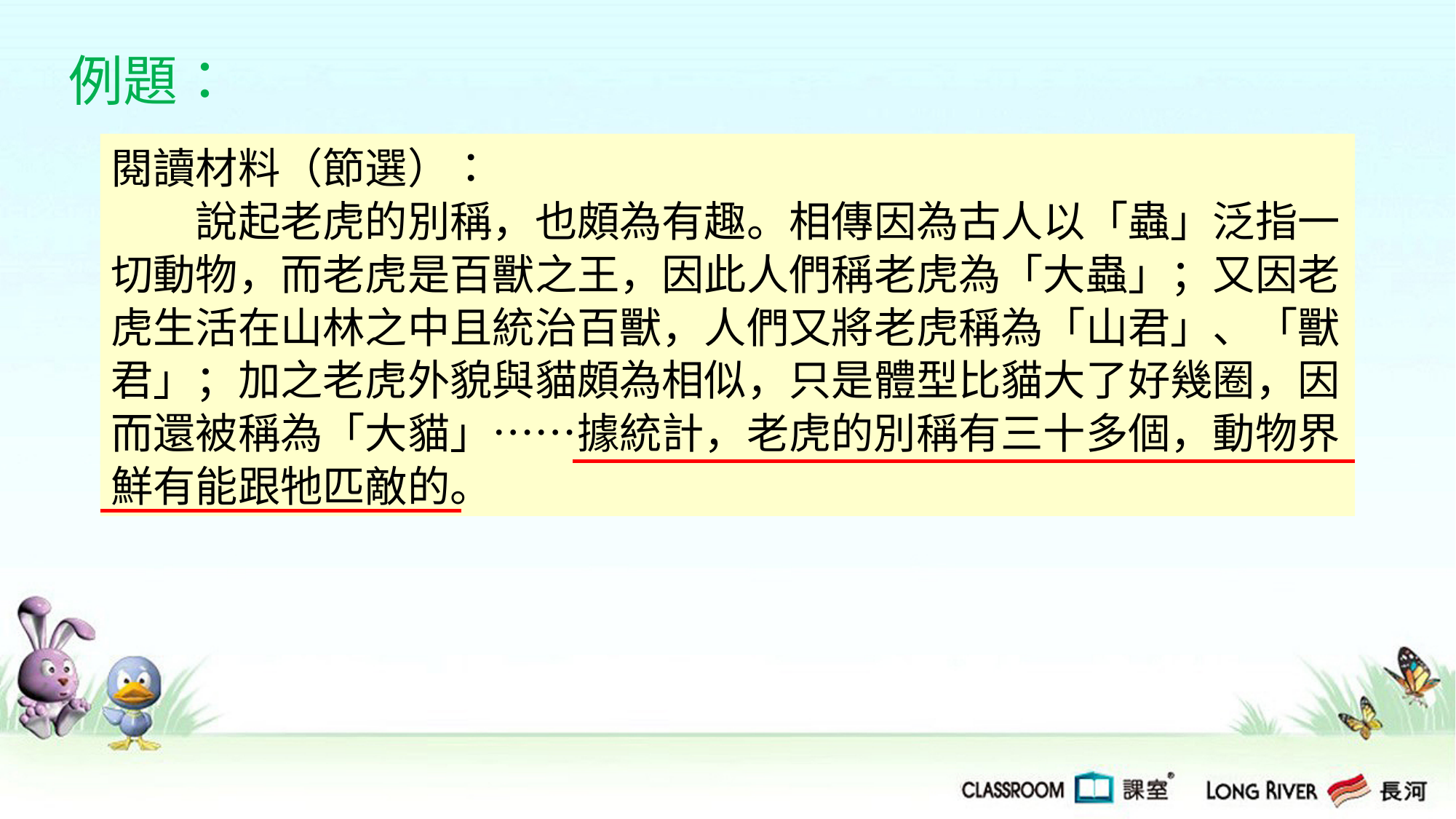

例題：
閱讀材料（節選）：
　　說起老虎的別稱，也頗為有趣。相傳因為古人以「蟲」泛指一切動物，而老虎是百獸之王，因此人們稱老虎為「大蟲」；又因老虎生活在山林之中且統治百獸，人們又將老虎稱為「山君」、「獸君」；加之老虎外貌與貓頗為相似，只是體型比貓大了好幾圈，因而還被稱為「大貓」……據統計，老虎的別稱有三十多個，動物界鮮有能跟牠匹敵的。